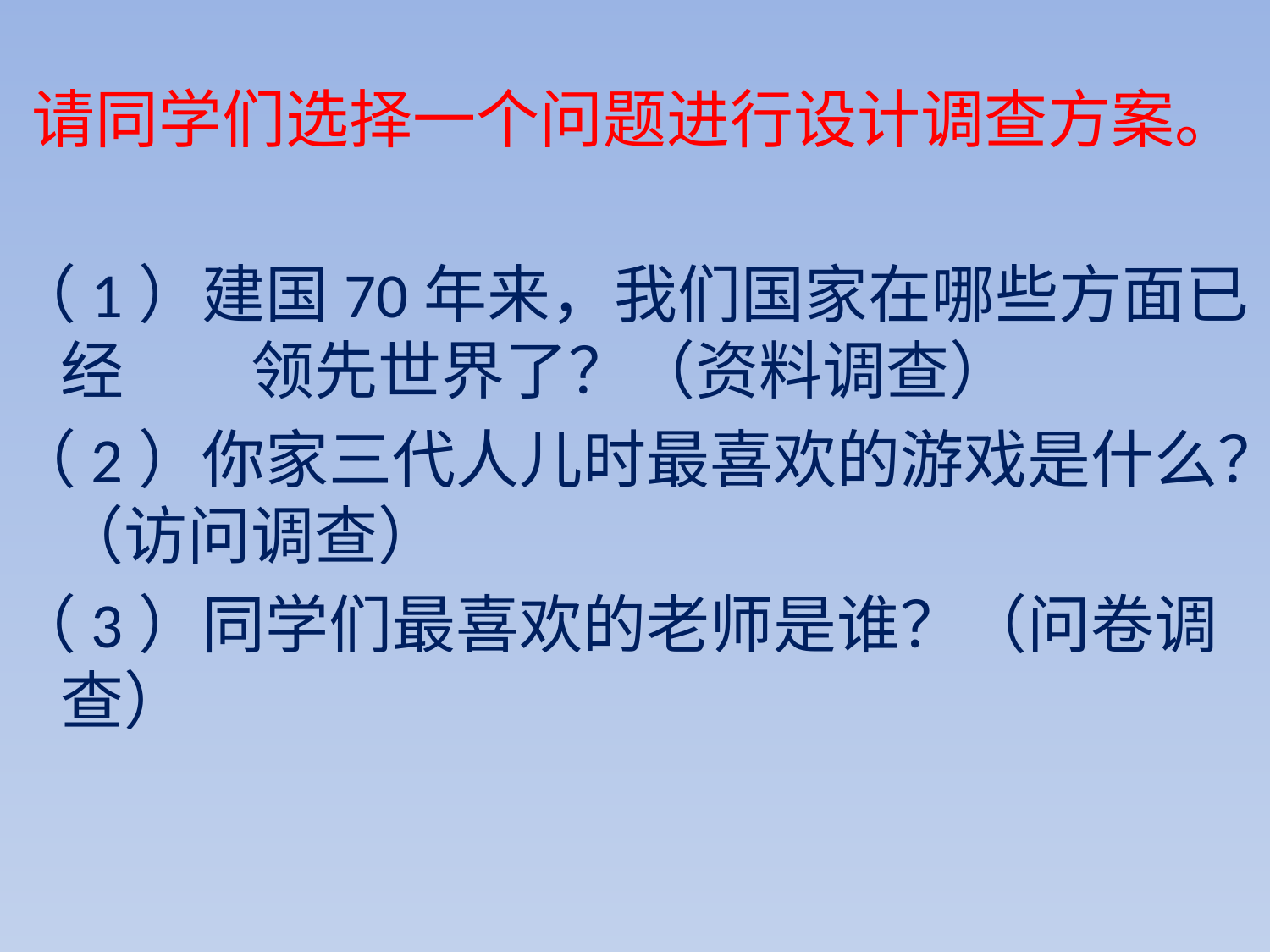

# 请同学们选择一个问题进行设计调查方案。
（1）建国70年来，我们国家在哪些方面已经         领先世界了？（资料调查）
（2）你家三代人儿时最喜欢的游戏是什么？（访问调查）
（3）同学们最喜欢的老师是谁？（问卷调查）